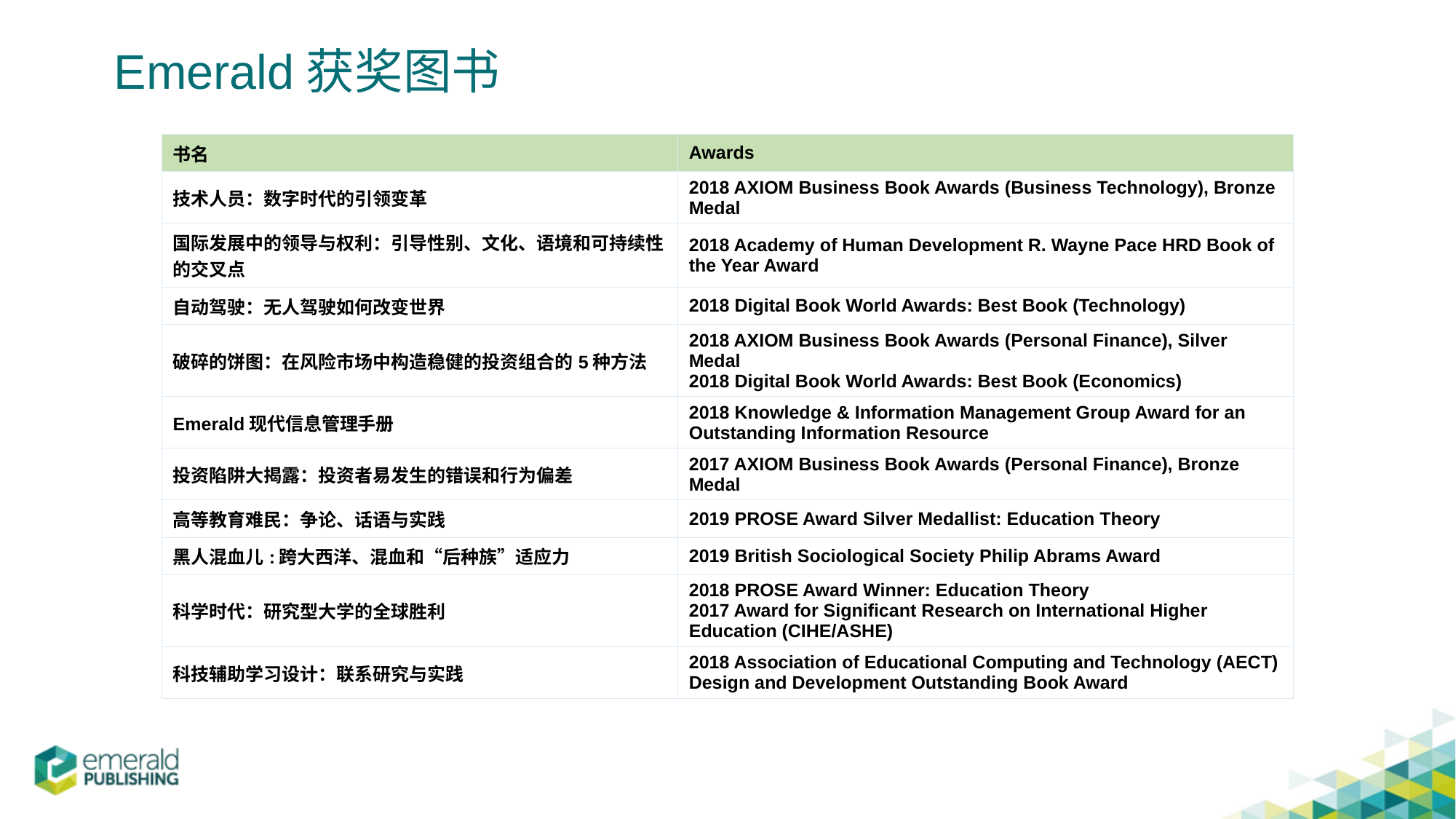

Emerald获奖图书
| 书名 | Awards |
| --- | --- |
| 技术人员：数字时代的引领变革 | 2018 AXIOM Business Book Awards (Business Technology), Bronze Medal |
| 国际发展中的领导与权利：引导性别、文化、语境和可持续性的交叉点 | 2018 Academy of Human Development R. Wayne Pace HRD Book of the Year Award |
| 自动驾驶：无人驾驶如何改变世界 | 2018 Digital Book World Awards: Best Book (Technology) |
| 破碎的饼图：在风险市场中构造稳健的投资组合的5种方法 | 2018 AXIOM Business Book Awards (Personal Finance), Silver Medal 2018 Digital Book World Awards: Best Book (Economics) |
| Emerald现代信息管理手册 | 2018 Knowledge & Information Management Group Award for an Outstanding Information Resource |
| 投资陷阱大揭露：投资者易发生的错误和行为偏差 | 2017 AXIOM Business Book Awards (Personal Finance), Bronze Medal |
| 高等教育难民：争论、话语与实践 | 2019 PROSE Award Silver Medallist: Education Theory |
| 黑人混血儿:跨大西洋、混血和“后种族”适应力 | 2019 British Sociological Society Philip Abrams Award |
| 科学时代：研究型大学的全球胜利 | 2018 PROSE Award Winner: Education Theory 2017 Award for Significant Research on International Higher Education (CIHE/ASHE) |
| 科技辅助学习设计：联系研究与实践 | 2018 Association of Educational Computing and Technology (AECT) Design and Development Outstanding Book Award |
|  |  |